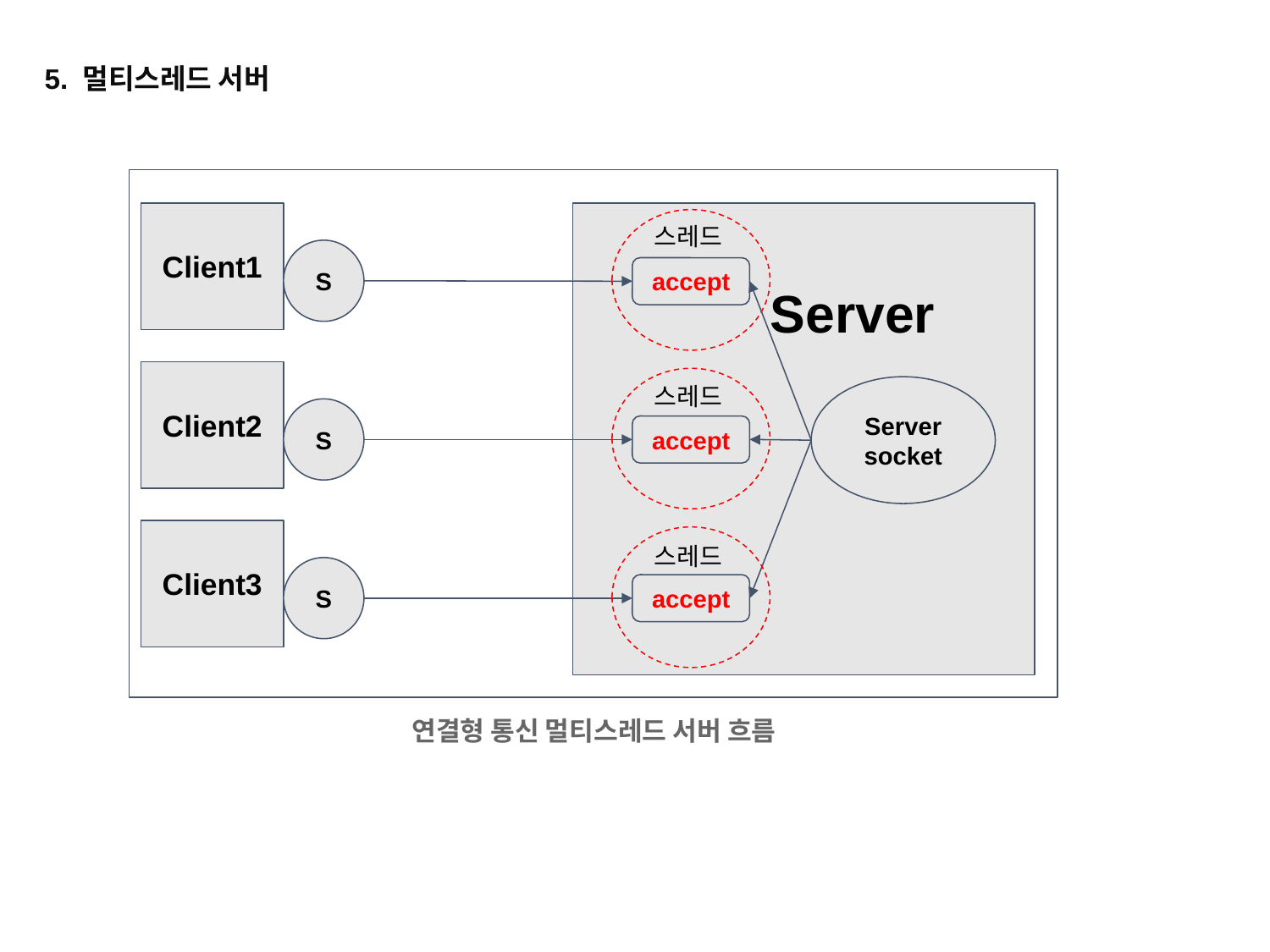

5. 멀티스레드 서버

Client1

                   Server

스레드

S
accept
Client2
스레드

Server socket
S
accept
Client3

스레드
S
accept
연결형 통신 멀티스레드 서버 흐름